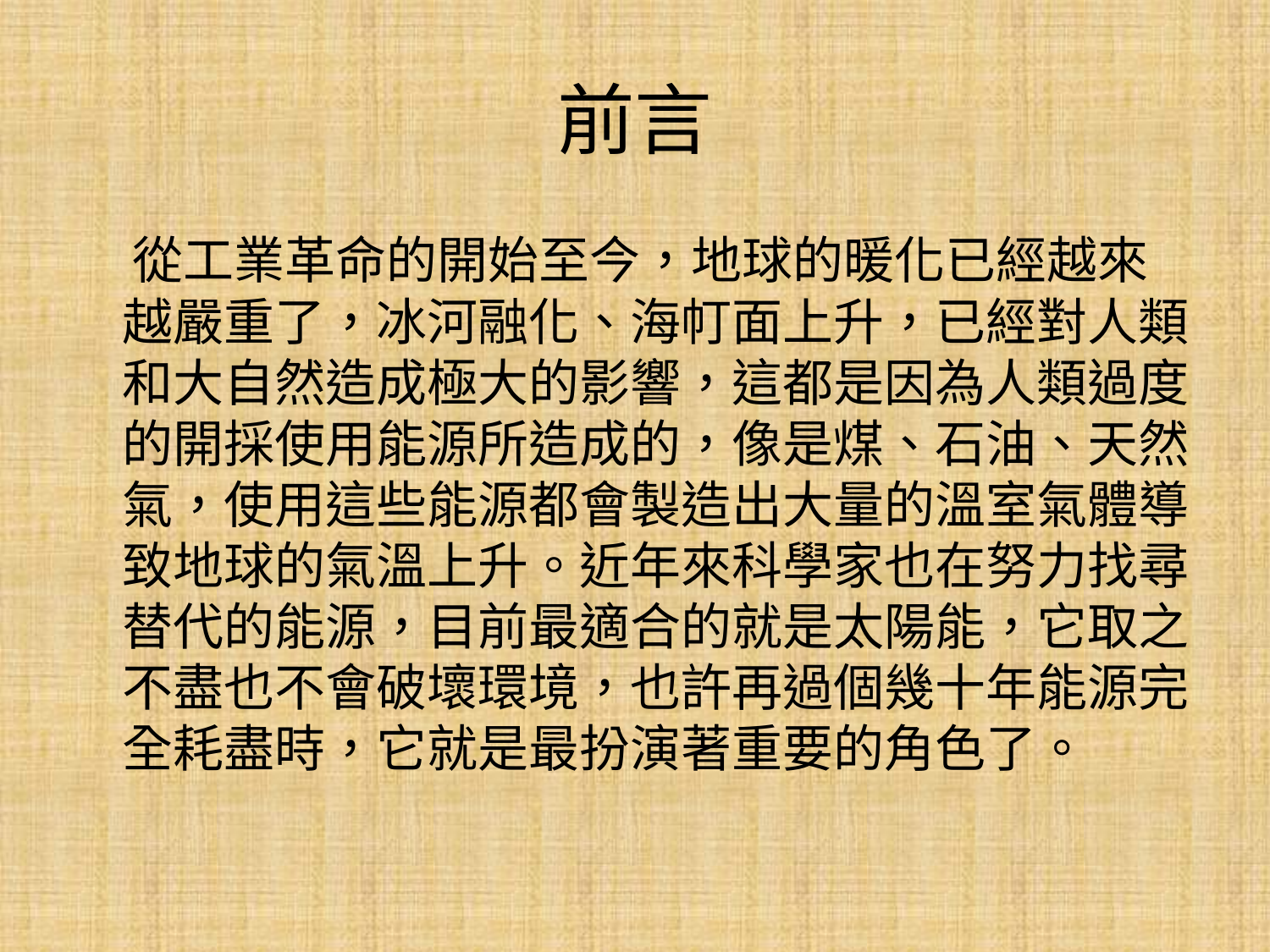

# 前言
    從工業革命的開始至今，地球的暖化已經越來越嚴重了，冰河融化、海帄面上升，已經對人類和大自然造成極大的影響，這都是因為人類過度的開採使用能源所造成的，像是煤、石油、天然氣，使用這些能源都會製造出大量的溫室氣體導致地球的氣溫上升。近年來科學家也在努力找尋替代的能源，目前最適合的就是太陽能，它取之不盡也不會破壞環境，也許再過個幾十年能源完全耗盡時，它就是最扮演著重要的角色了。